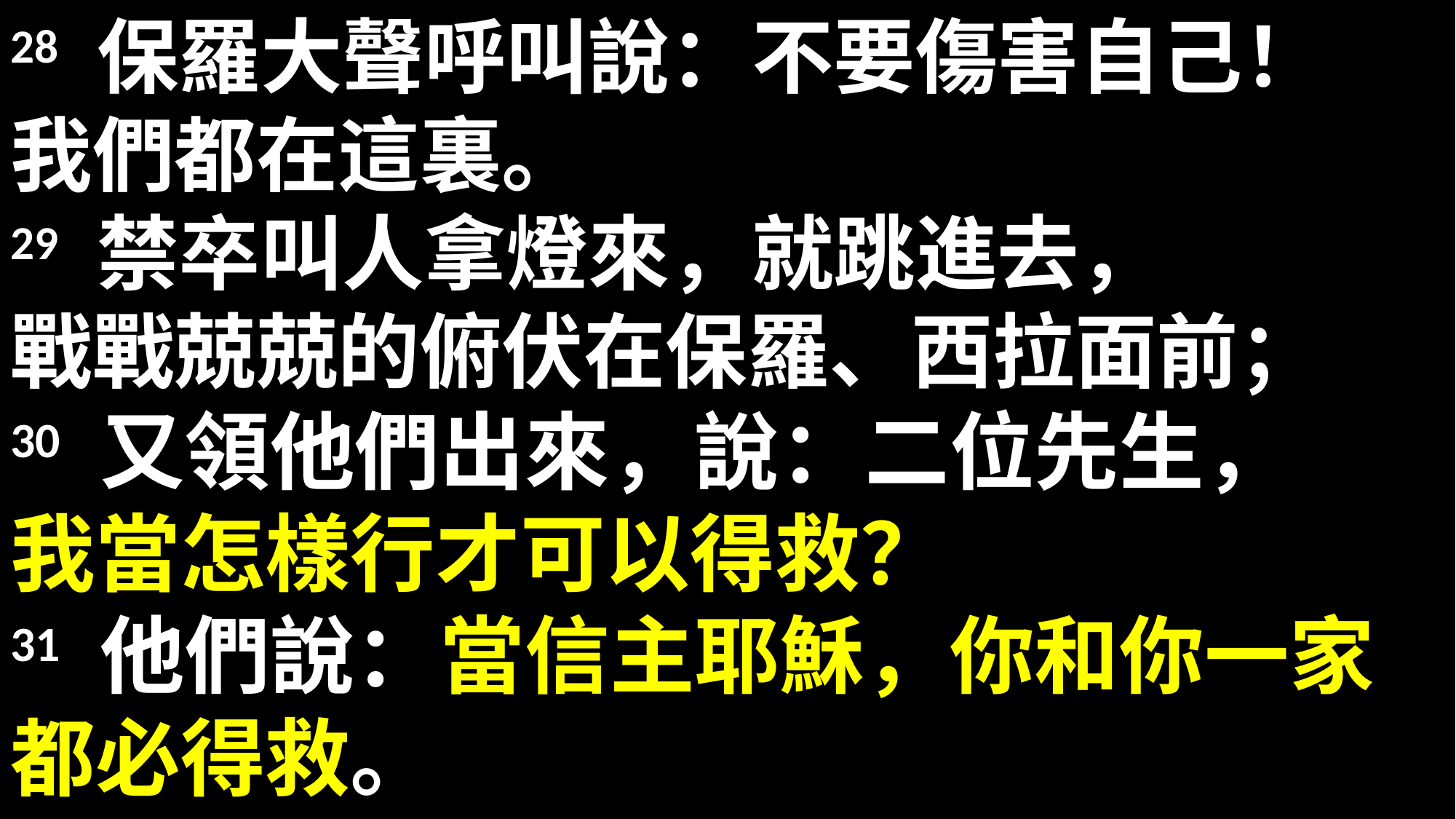

28 保羅大聲呼叫說：不要傷害自己！
我們都在這裏。
29 禁卒叫人拿燈來，就跳進去，
戰戰兢兢的俯伏在保羅、西拉面前；
30 又領他們出來，說：二位先生，
我當怎樣行才可以得救？
31 他們說：當信主耶穌，你和你一家都必得救。